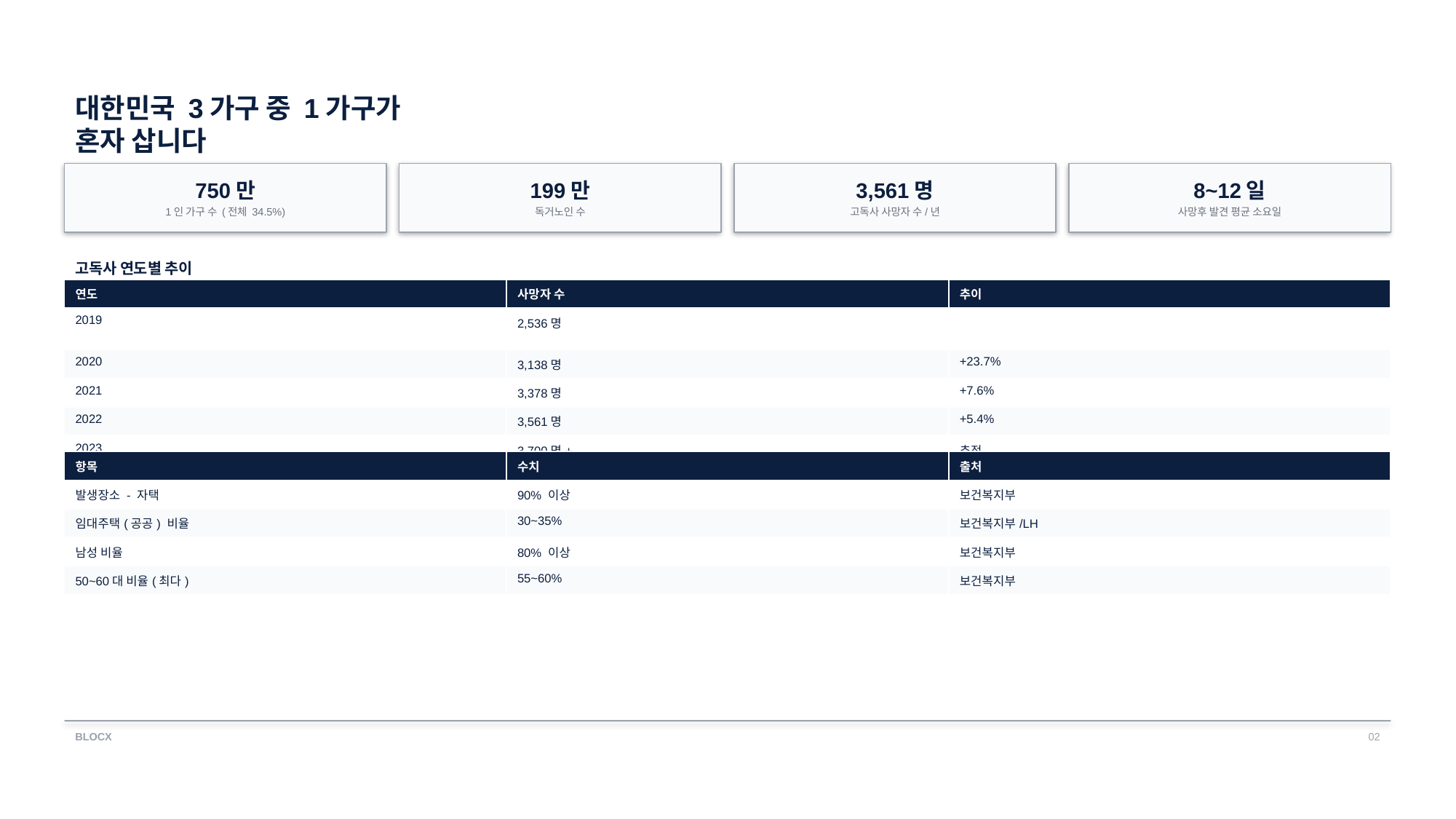

대한민국 3가구 중 1가구가
혼자 삽니다

750만
199만
3,561명
8~12일
1인 가구 수 (전체 34.5%)
독거노인 수
고독사 사망자 수/년
사망후 발견 평균 소요일
고독사 연도별 추이
| 연도 | 사망자 수 | 추이 |
| --- | --- | --- |
| 2019 | 2,536명 |  |
| 2020 | 3,138명 | +23.7% |
| 2021 | 3,378명 | +7.6% |
| 2022 | 3,561명 | +5.4% |
| 2023 | 3,700명+ | 추정 |
| 항목 | 수치 | 출처 |
| --- | --- | --- |
| 발생장소 - 자택 | 90% 이상 | 보건복지부 |
| 임대주택(공공) 비율 | 30~35% | 보건복지부/LH |
| 남성 비율 | 80% 이상 | 보건복지부 |
| 50~60대 비율(최다) | 55~60% | 보건복지부 |

BLOCX
02